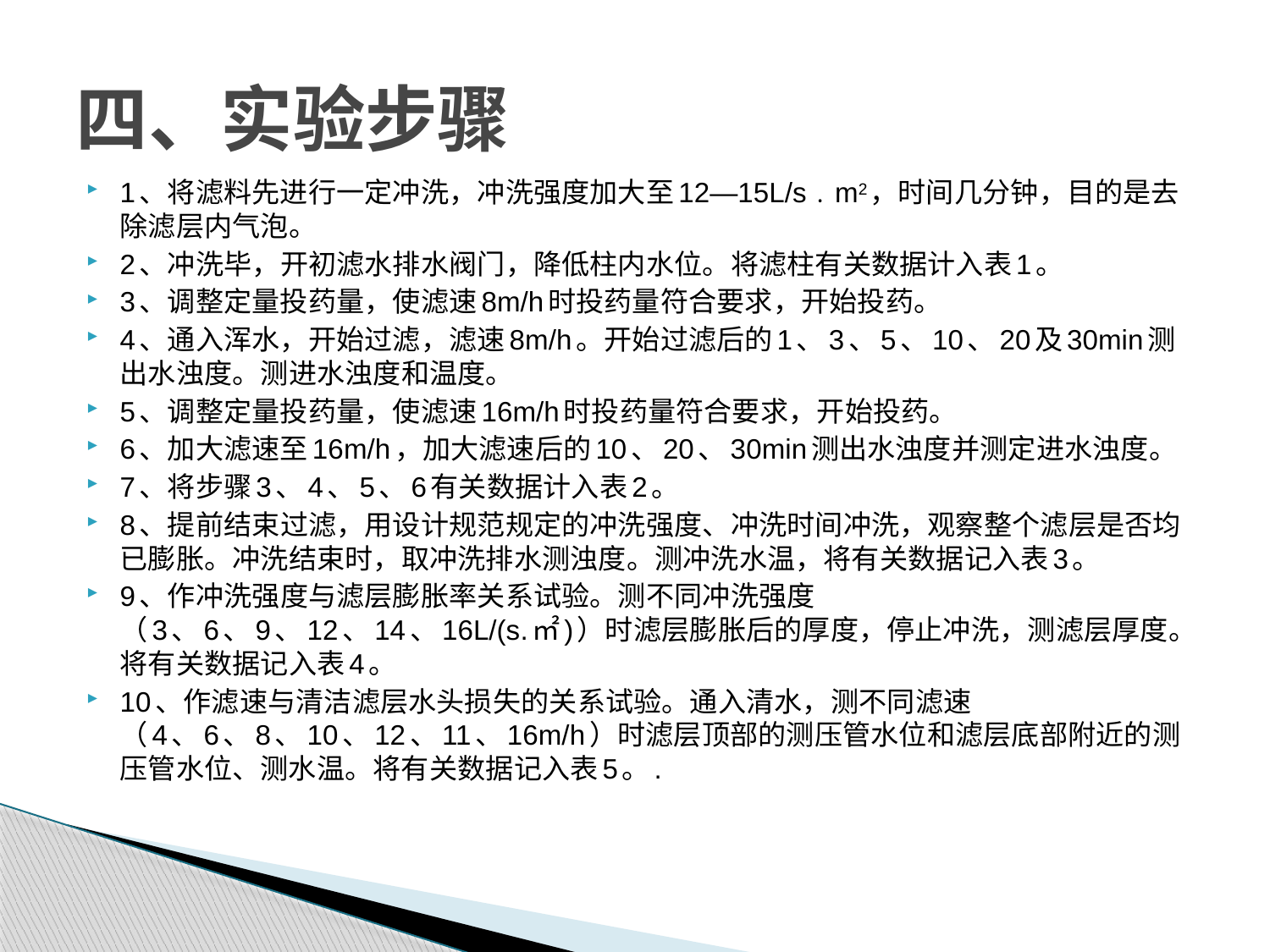

# 四、实验步骤
1、将滤料先进行一定冲洗，冲洗强度加大至12—15L/s﹒m2，时间几分钟，目的是去除滤层内气泡。
2、冲洗毕，开初滤水排水阀门，降低柱内水位。将滤柱有关数据计入表1。
3、调整定量投药量，使滤速8m/h时投药量符合要求，开始投药。
4、通入浑水，开始过滤，滤速8m/h。开始过滤后的1、3、5、10、20及30min测出水浊度。测进水浊度和温度。
5、调整定量投药量，使滤速16m/h时投药量符合要求，开始投药。
6、加大滤速至16m/h，加大滤速后的10、20、30min测出水浊度并测定进水浊度。
7、将步骤3、4、5、6有关数据计入表2。
8、提前结束过滤，用设计规范规定的冲洗强度、冲洗时间冲洗，观察整个滤层是否均已膨胀。冲洗结束时，取冲洗排水测浊度。测冲洗水温，将有关数据记入表3。
9、作冲洗强度与滤层膨胀率关系试验。测不同冲洗强度（3、6、9、12、14、16L/(s.㎡)）时滤层膨胀后的厚度，停止冲洗，测滤层厚度。将有关数据记入表4。
10、作滤速与清洁滤层水头损失的关系试验。通入清水，测不同滤速（4、6、8、10、12、11、16m/h）时滤层顶部的测压管水位和滤层底部附近的测压管水位、测水温。将有关数据记入表5。.